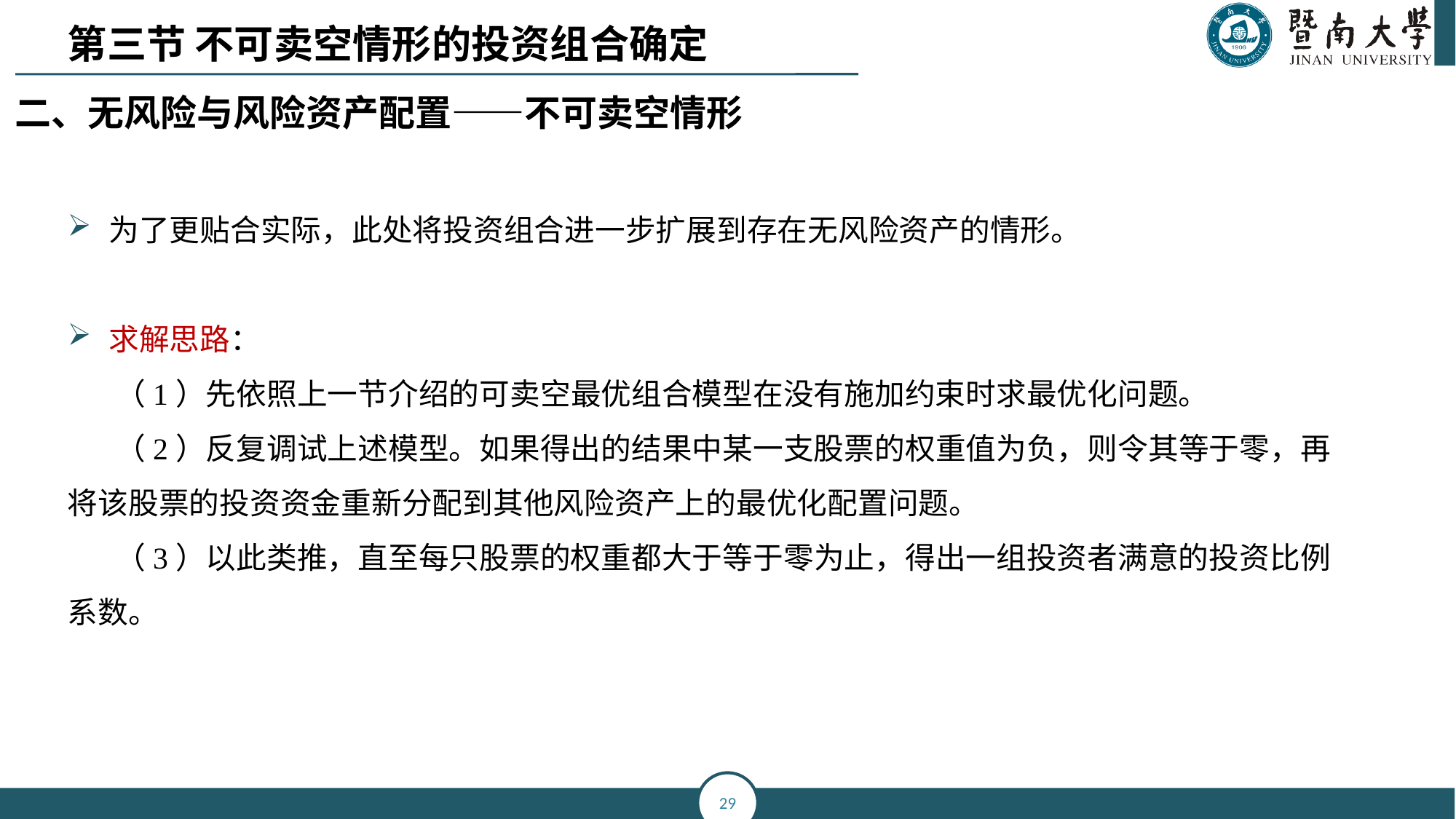

第三节 不可卖空情形的投资组合确定
# 二、无风险与风险资产配置——不可卖空情形
为了更贴合实际，此处将投资组合进一步扩展到存在无风险资产的情形。

求解思路：
      （1）先依照上一节介绍的可卖空最优组合模型在没有施加约束时求最优化问题。
      （2）反复调试上述模型。如果得出的结果中某一支股票的权重值为负，则令其等于零，再将该股票的投资资金重新分配到其他风险资产上的最优化配置问题。
      （3）以此类推，直至每只股票的权重都大于等于零为止，得出一组投资者满意的投资比例系数。